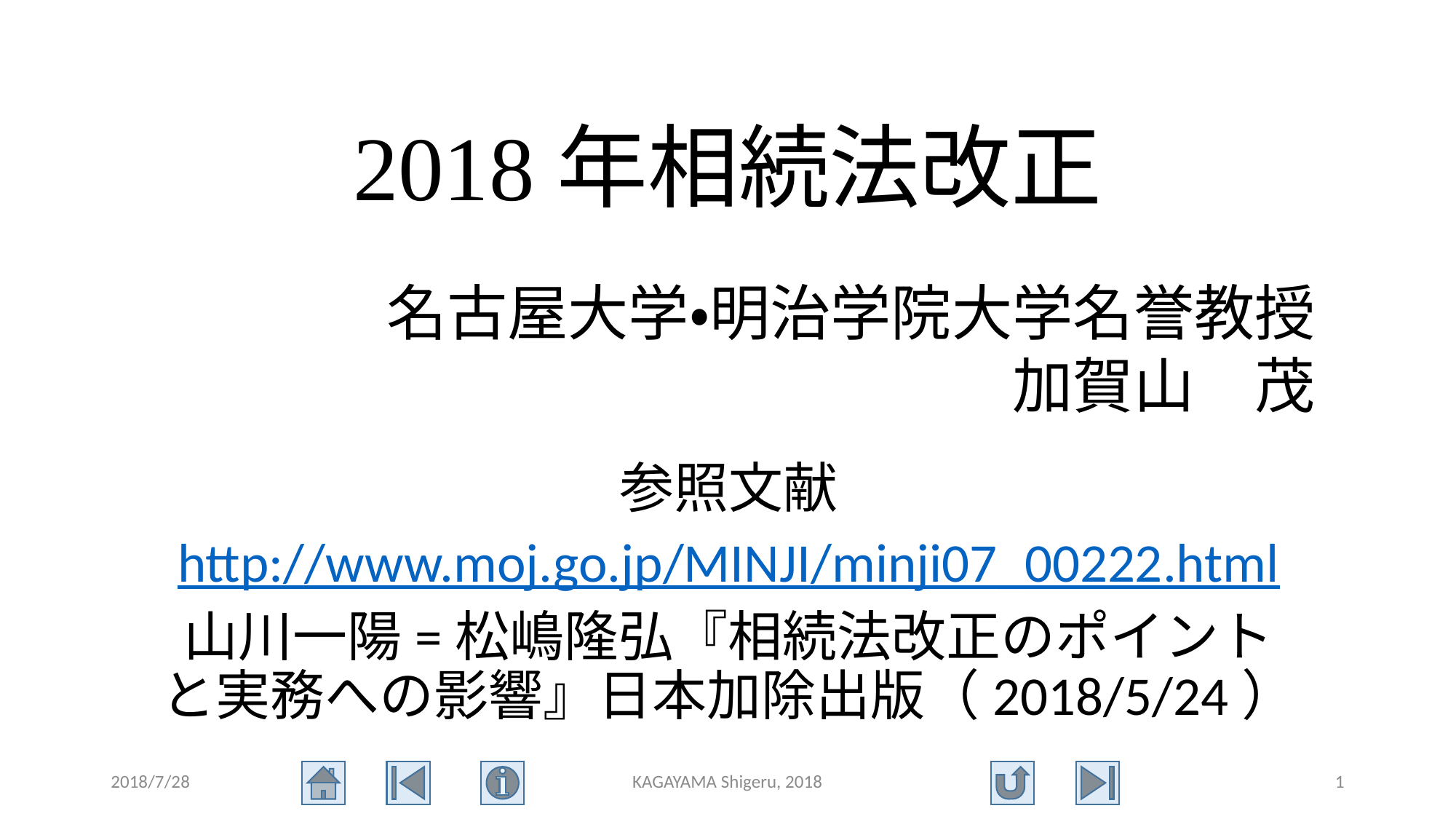

# 2018年相続法改正
名古屋大学・明治学院大学名誉教授
加賀山　茂
参照文献
http://www.moj.go.jp/MINJI/minji07_00222.html
山川一陽=松嶋隆弘『相続法改正のポイント
と実務への影響』日本加除出版（2018/5/24）
2018/7/28
KAGAYAMA Shigeru, 2018
1